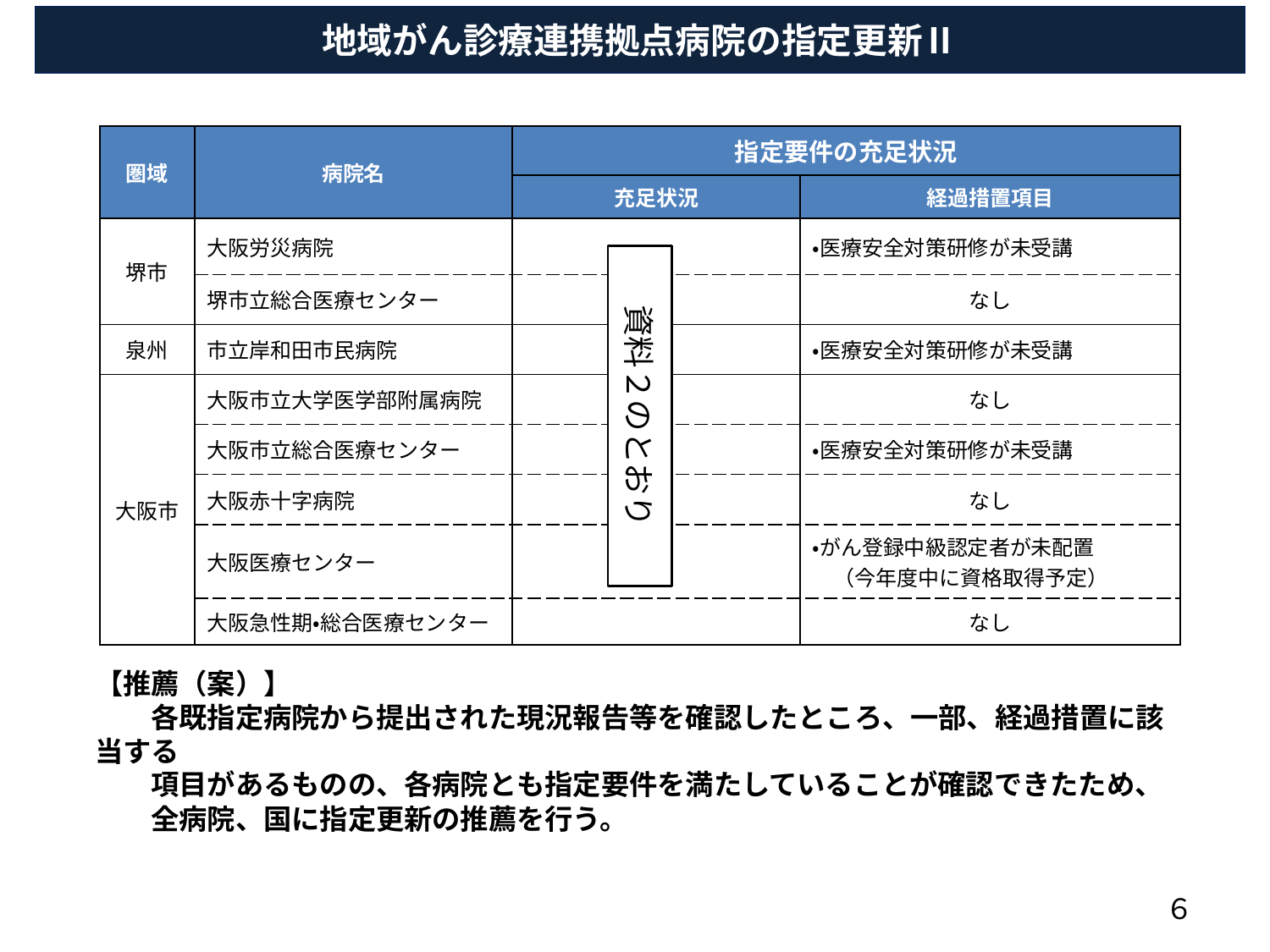

地域がん診療連携拠点病院の指定更新Ⅱ
| 圏域 | 病院名 | 指定要件の充足状況 |  |
| --- | --- | --- | --- |
|  |  | 充足状況 | 経過措置項目 |
| 堺市 | 大阪労災病院 |  | ・医療安全対策研修が未受講 |
|  | 堺市立総合医療センター |  | なし |
| 泉州 | 市立岸和田市民病院 |  | ・医療安全対策研修が未受講 |
| 大阪市 | 大阪市立大学医学部附属病院 |  | なし |
|  | 大阪市立総合医療センター |  | ・医療安全対策研修が未受講 |
|  | 大阪赤十字病院 |  | なし |
|  | 大阪医療センター |  | ・がん登録中級認定者が未配置 　（今年度中に資格取得予定） |
|  | 大阪急性期・総合医療センター |  | なし |
資料２のとおり
【推薦（案）】
　　各既指定病院から提出された現況報告等を確認したところ、一部、経過措置に該当する
　　項目があるものの、各病院とも指定要件を満たしていることが確認できたため、
　　全病院、国に指定更新の推薦を行う。
６